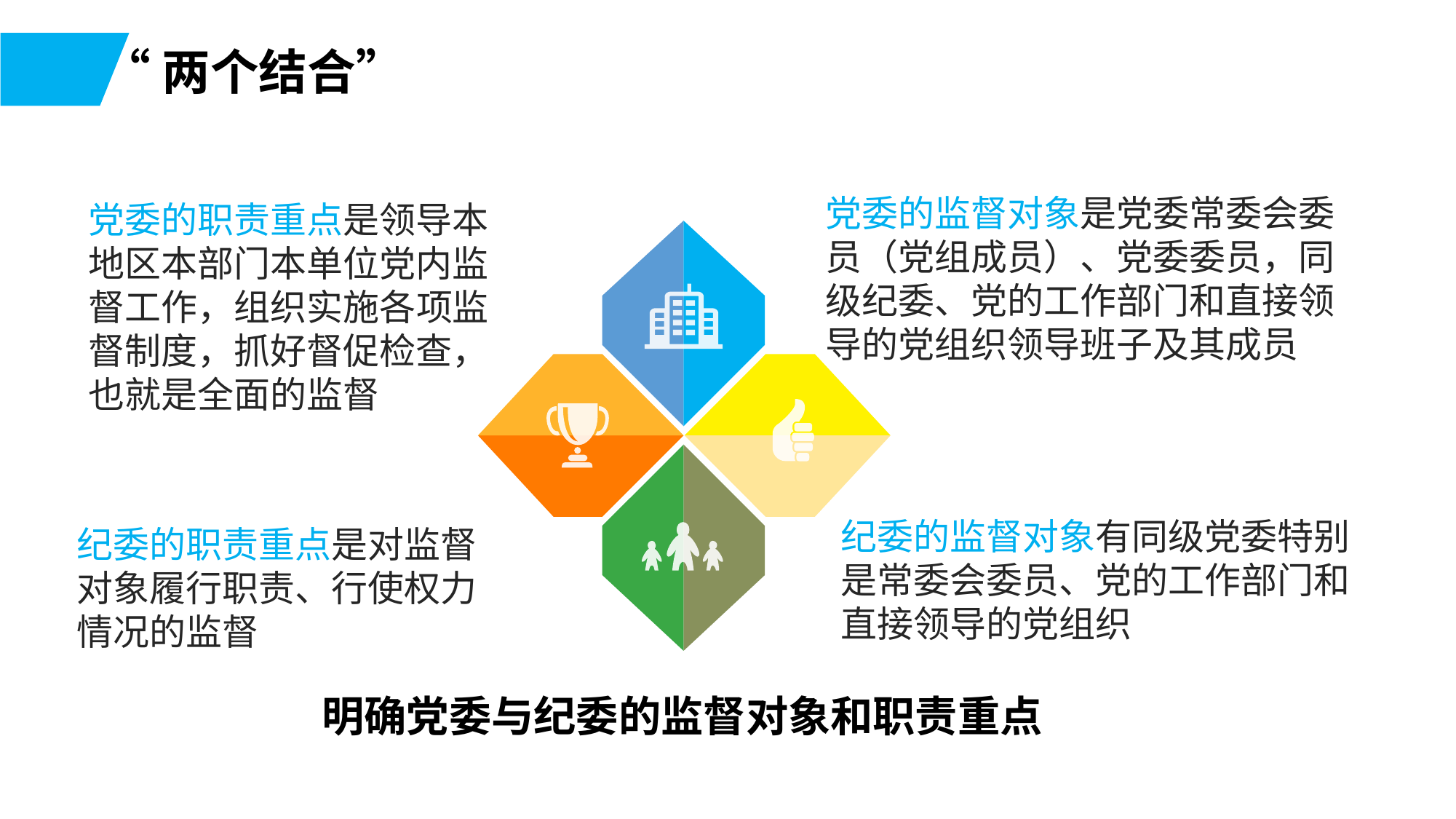

“两个结合”

党委的监督对象是党委常委会委员（党组成员）、党委委员，同级纪委、党的工作部门和直接领导的党组织领导班子及其成员
党委的职责重点是领导本地区本部门本单位党内监督工作，组织实施各项监督制度，抓好督促检查，也就是全面的监督

纪委的监督对象有同级党委特别是常委会委员、党的工作部门和直接领导的党组织
纪委的职责重点是对监督对象履行职责、行使权力情况的监督

明确党委与纪委的监督对象和职责重点